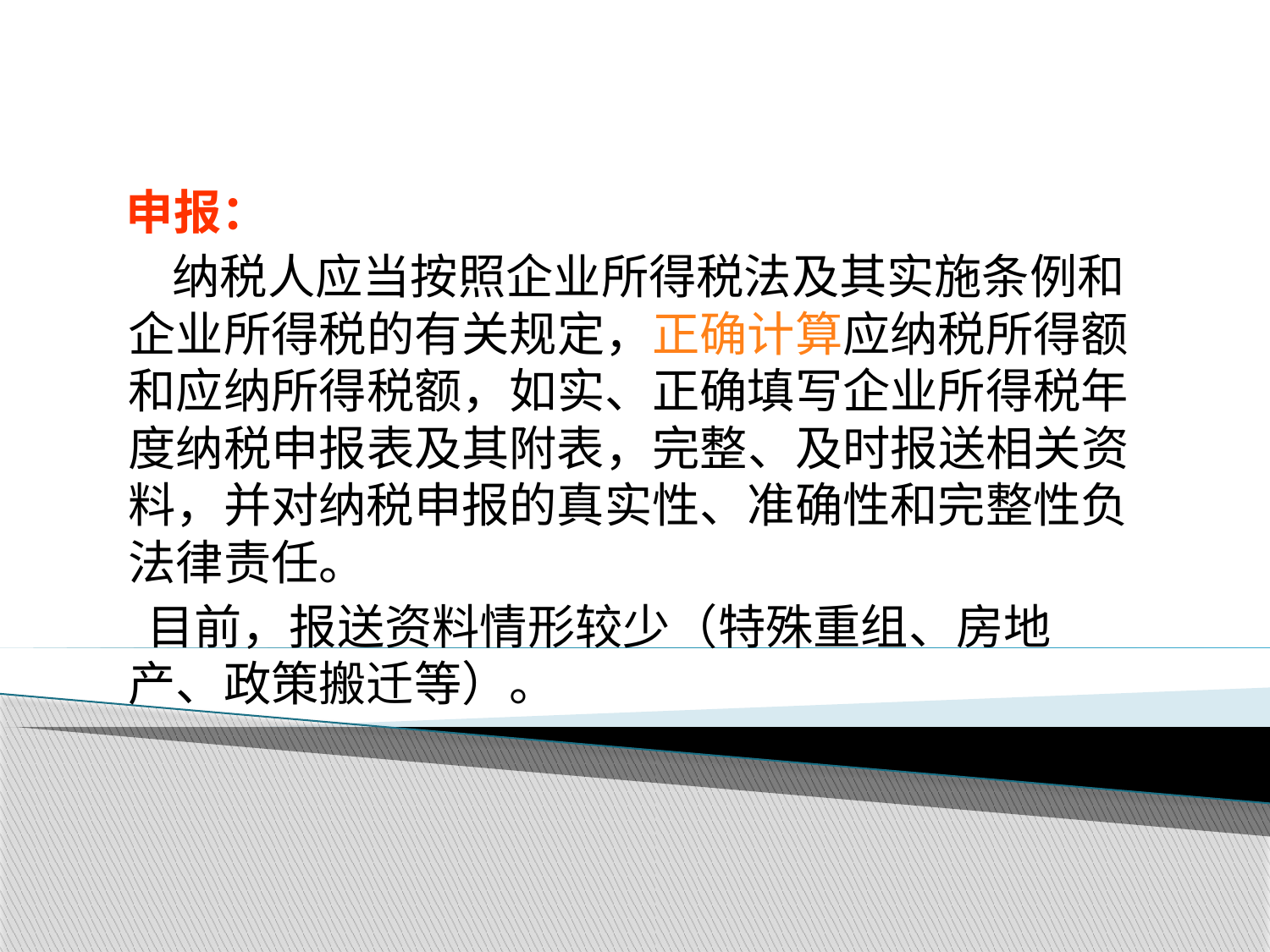

申报：
　   纳税人应当按照企业所得税法及其实施条例和企业所得税的有关规定，正确计算应纳税所得额和应纳所得税额，如实、正确填写企业所得税年度纳税申报表及其附表，完整、及时报送相关资料，并对纳税申报的真实性、准确性和完整性负法律责任。
    目前，报送资料情形较少（特殊重组、房地产、政策搬迁等）。